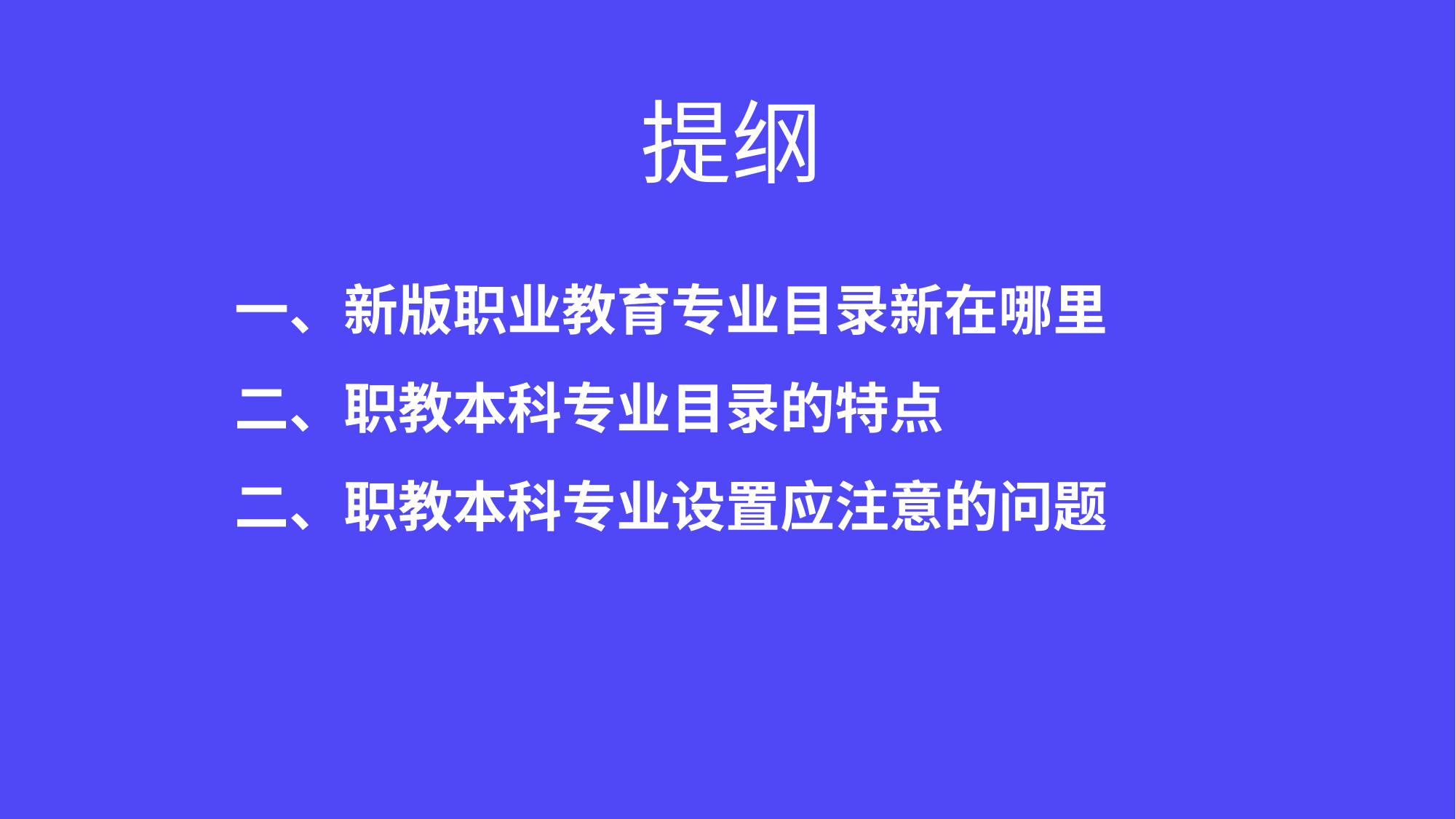

# 提纲
一、新版职业教育专业目录新在哪里
二、职教本科专业目录的特点
二、职教本科专业设置应注意的问题
3